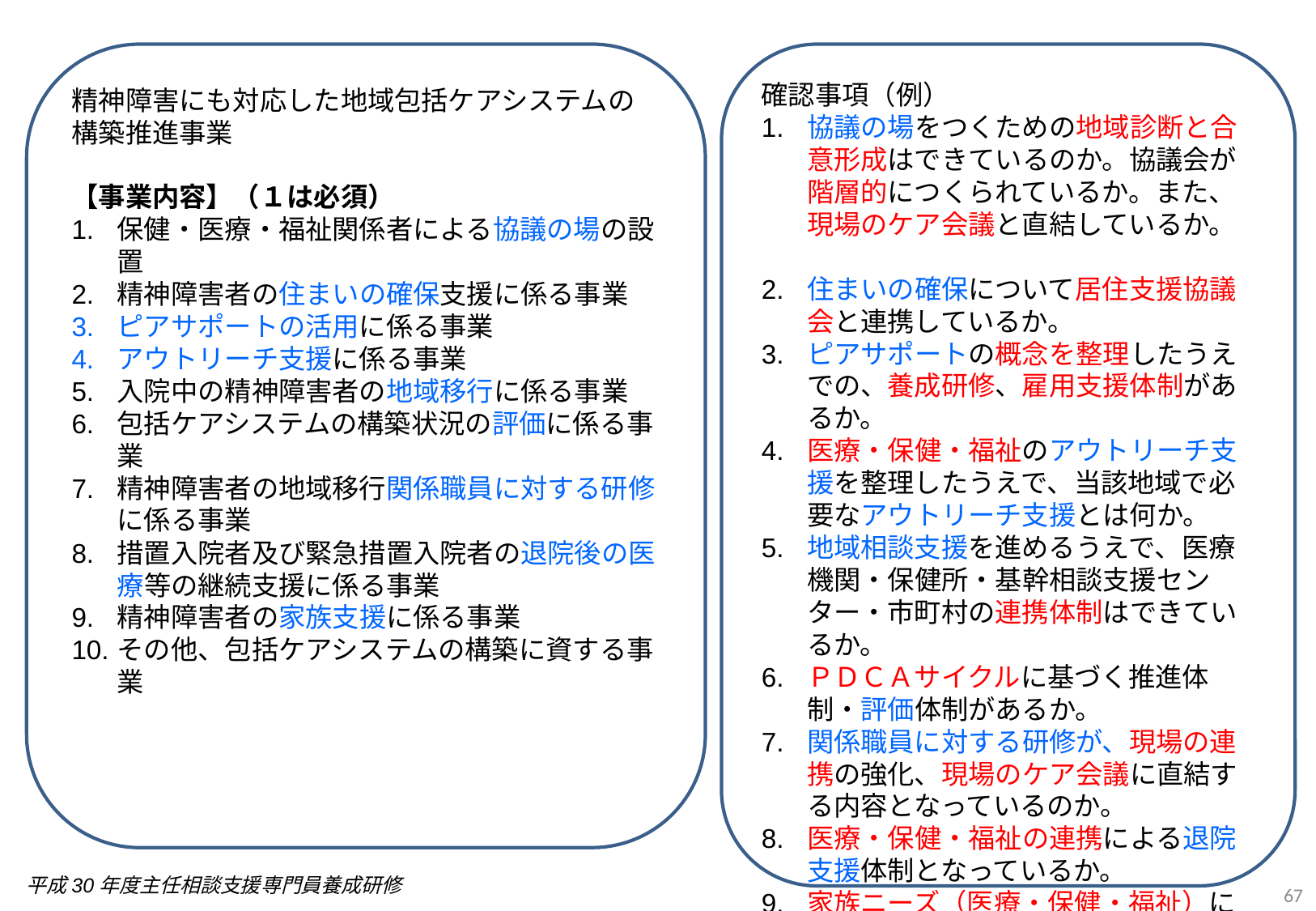

精神障害にも対応した地域包括ケアシステムの構築推進事業

【事業内容】（１は必須）
保健・医療・福祉関係者による協議の場の設置
精神障害者の住まいの確保支援に係る事業
ピアサポートの活用に係る事業
アウトリーチ支援に係る事業
入院中の精神障害者の地域移行に係る事業
包括ケアシステムの構築状況の評価に係る事業
精神障害者の地域移行関係職員に対する研修に係る事業
措置入院者及び緊急措置入院者の退院後の医療等の継続支援に係る事業
精神障害者の家族支援に係る事業
その他、包括ケアシステムの構築に資する事業
確認事項（例）
協議の場をつくための地域診断と合意形成はできているのか。協議会が階層的につくられているか。また、現場のケア会議と直結しているか。
住まいの確保について居住支援協議会と連携しているか。
ピアサポートの概念を整理したうえでの、養成研修、雇用支援体制があるか。
医療・保健・福祉のアウトリーチ支援を整理したうえで、当該地域で必要なアウトリーチ支援とは何か。
地域相談支援を進めるうえで、医療機関・保健所・基幹相談支援センター・市町村の連携体制はできているか。
ＰＤＣＡサイクルに基づく推進体制・評価体制があるか。
関係職員に対する研修が、現場の連携の強化、現場のケア会議に直結する内容となっているのか。
医療・保健・福祉の連携による退院支援体制となっているか。
家族ニーズ（医療・保健・福祉）に即した家族支援を行っているか。
平成30年度主任相談支援専門員養成研修
67